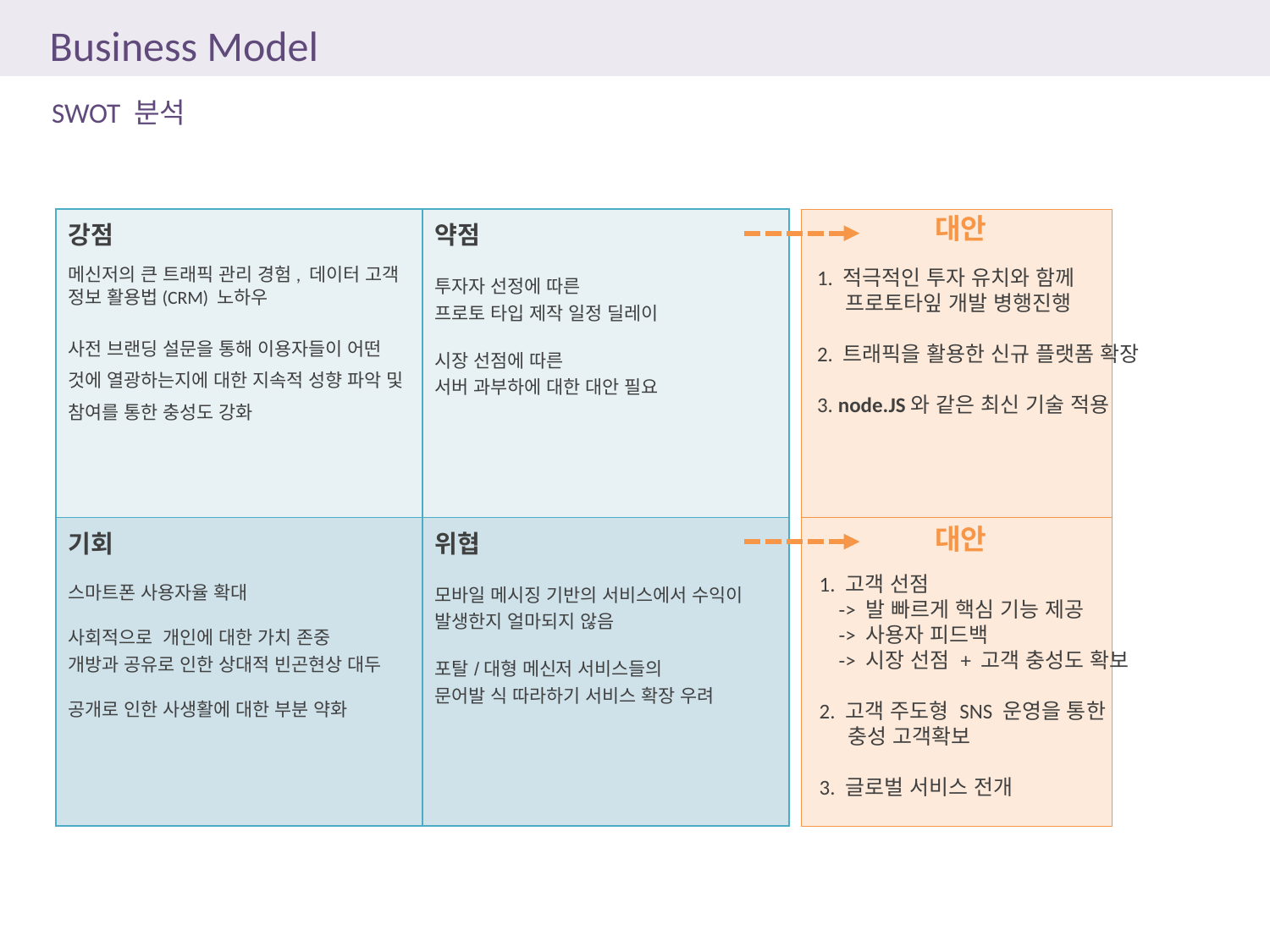

Business Model
SWOT 분석
대안
| 강점 사전 브랜딩 설문을 통해 이용자들이 어떤 것에 열광하는지에 대한 지속적 성향 파악 및 참여를 통한 충성도 강화 | 약점 투자자 선정에 따른 프로토 타입 제작 일정 딜레이 시장 선점에 따른 서버 과부하에 대한 대안 필요 |
| --- | --- |
| 기회 스마트폰 사용자율 확대 사회적으로 개인에 대한 가치 존중 개방과 공유로 인한 상대적 빈곤현상 대두 공개로 인한 사생활에 대한 부분 약화 | 위협 모바일 메시징 기반의 서비스에서 수익이 발생한지 얼마되지 않음 포탈/대형 메신저 서비스들의 문어발 식 따라하기 서비스 확장 우려 |

메신저의 큰 트래픽 관리 경험, 데이터 고객 정보 활용법(CRM) 노하우
1. 적극적인 투자 유치와 함께
    프로토타잎 개발 병행진행

2. 트래픽을 활용한 신규 플랫폼 확장

3. node.JS와 같은 최신 기술 적용
대안

1. 고객 선점
    -> 발 빠르게 핵심 기능 제공
    -> 사용자 피드백
    -> 시장 선점 + 고객 충성도 확보

2. 고객 주도형 SNS 운영을 통한
    충성 고객확보

3. 글로벌 서비스 전개